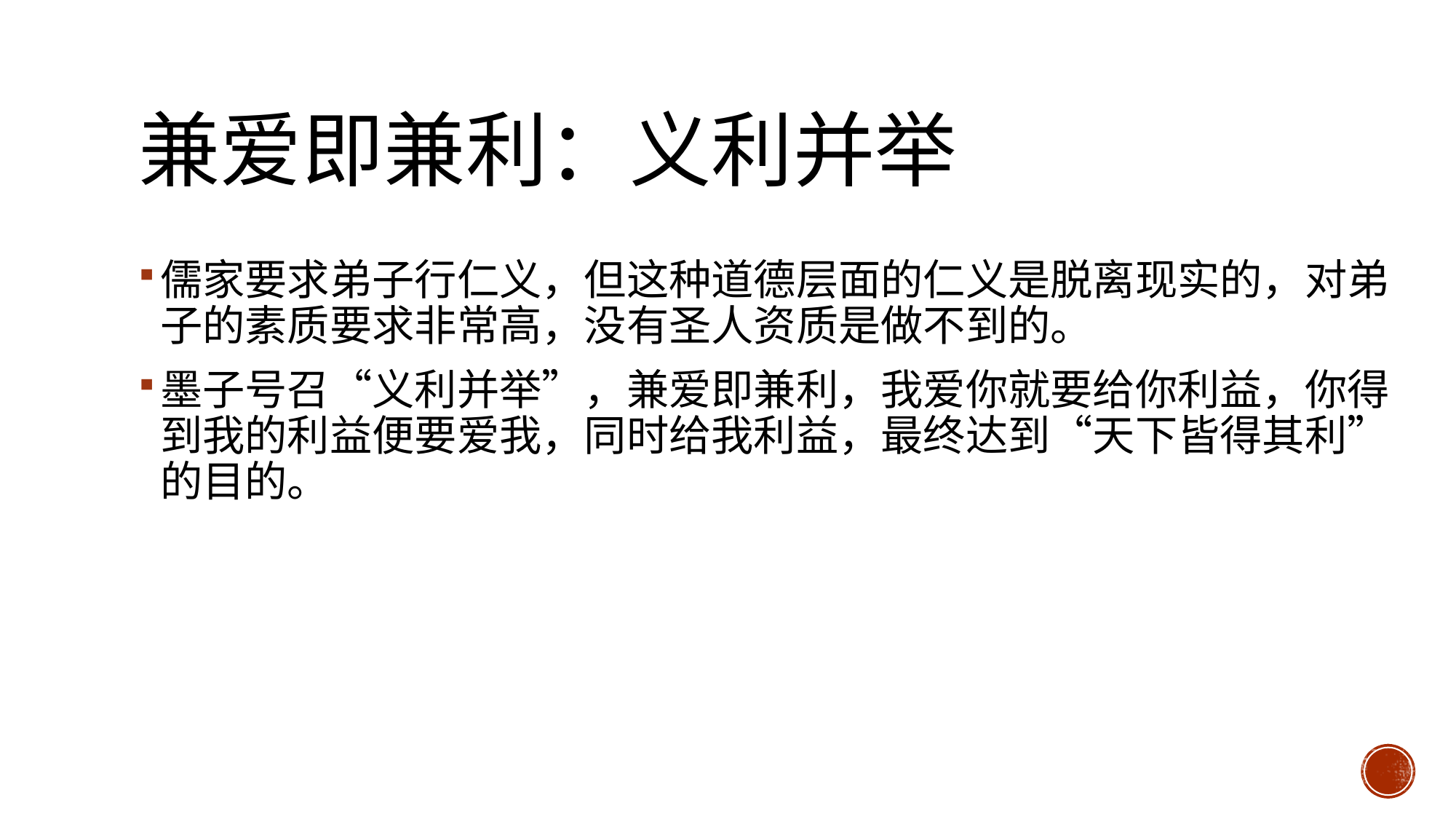

# 兼爱即兼利：义利并举
儒家要求弟子行仁义，但这种道德层面的仁义是脱离现实的，对弟子的素质要求非常高，没有圣人资质是做不到的。
墨子号召“义利并举”，兼爱即兼利，我爱你就要给你利益，你得到我的利益便要爱我，同时给我利益，最终达到“天下皆得其利”的目的。